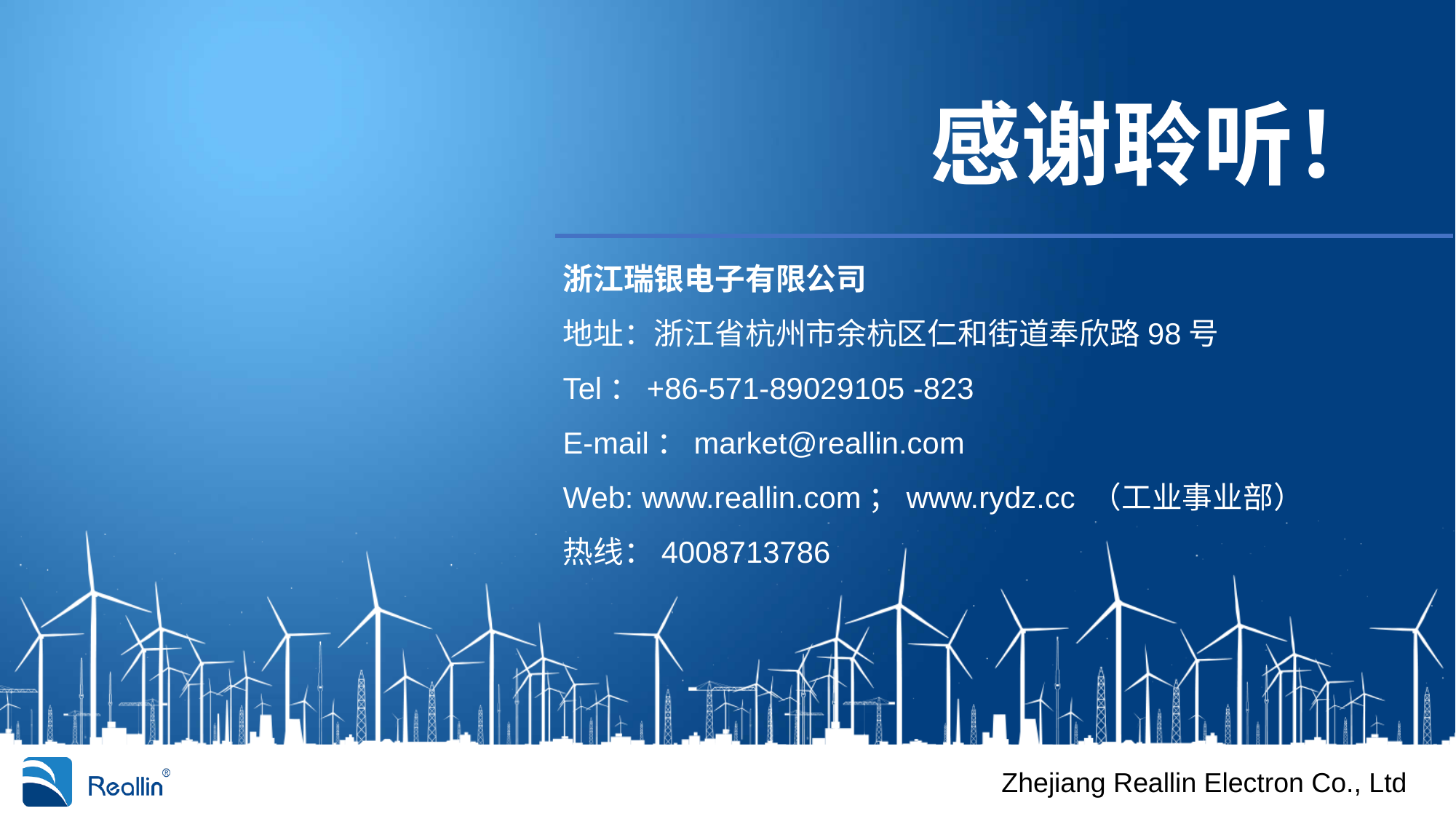

感谢聆听！
浙江瑞银电子有限公司
地址：浙江省杭州市余杭区仁和街道奉欣路98号
Tel：+86-571-89029105 -823
E-mail：market@reallin.com
Web: www.reallin.com；www.rydz.cc （工业事业部）
热线：4008713786